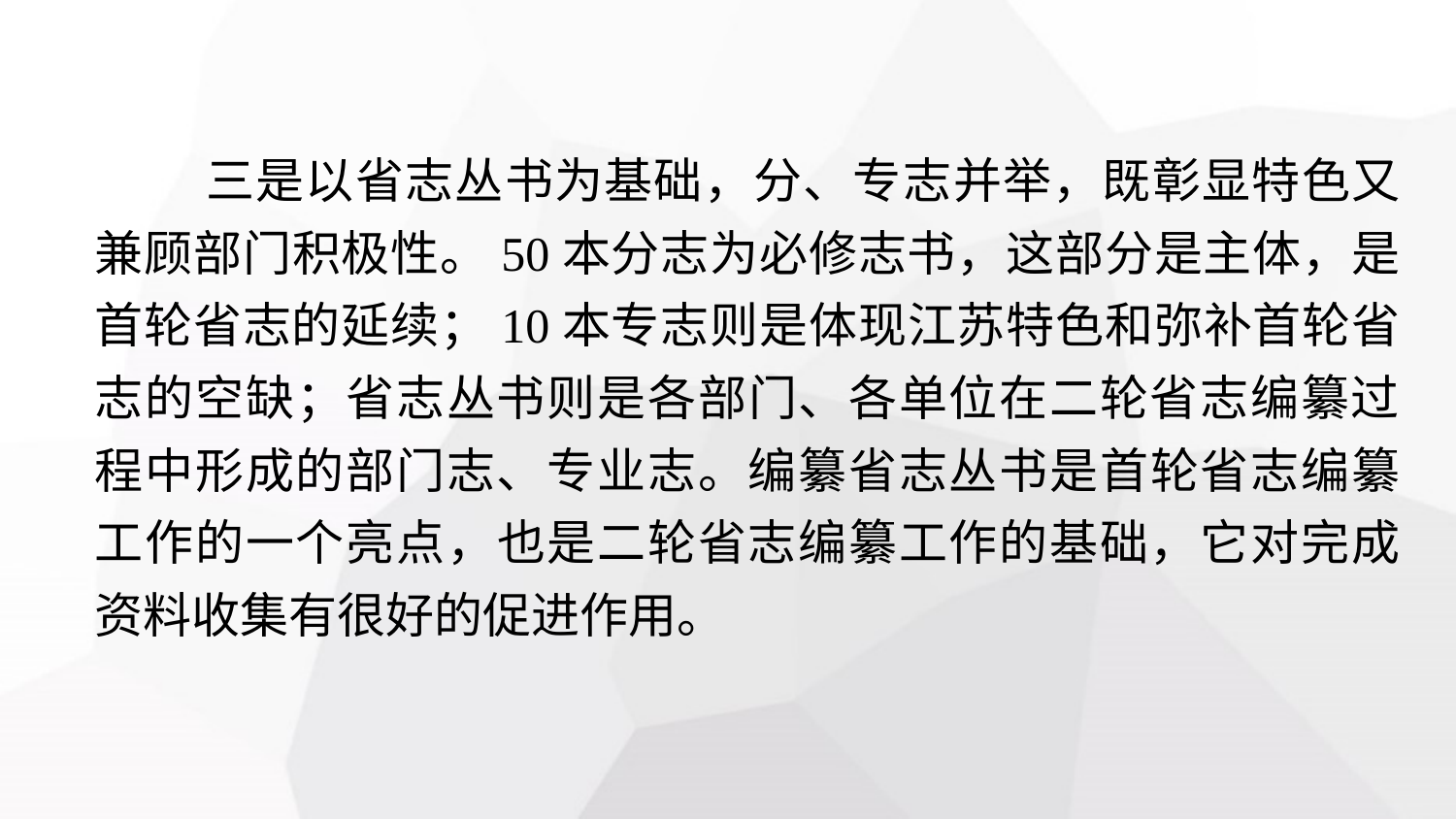

三是以省志丛书为基础，分、专志并举，既彰显特色又兼顾部门积极性。50本分志为必修志书，这部分是主体，是首轮省志的延续；10本专志则是体现江苏特色和弥补首轮省志的空缺；省志丛书则是各部门、各单位在二轮省志编纂过程中形成的部门志、专业志。编纂省志丛书是首轮省志编纂工作的一个亮点，也是二轮省志编纂工作的基础，它对完成资料收集有很好的促进作用。